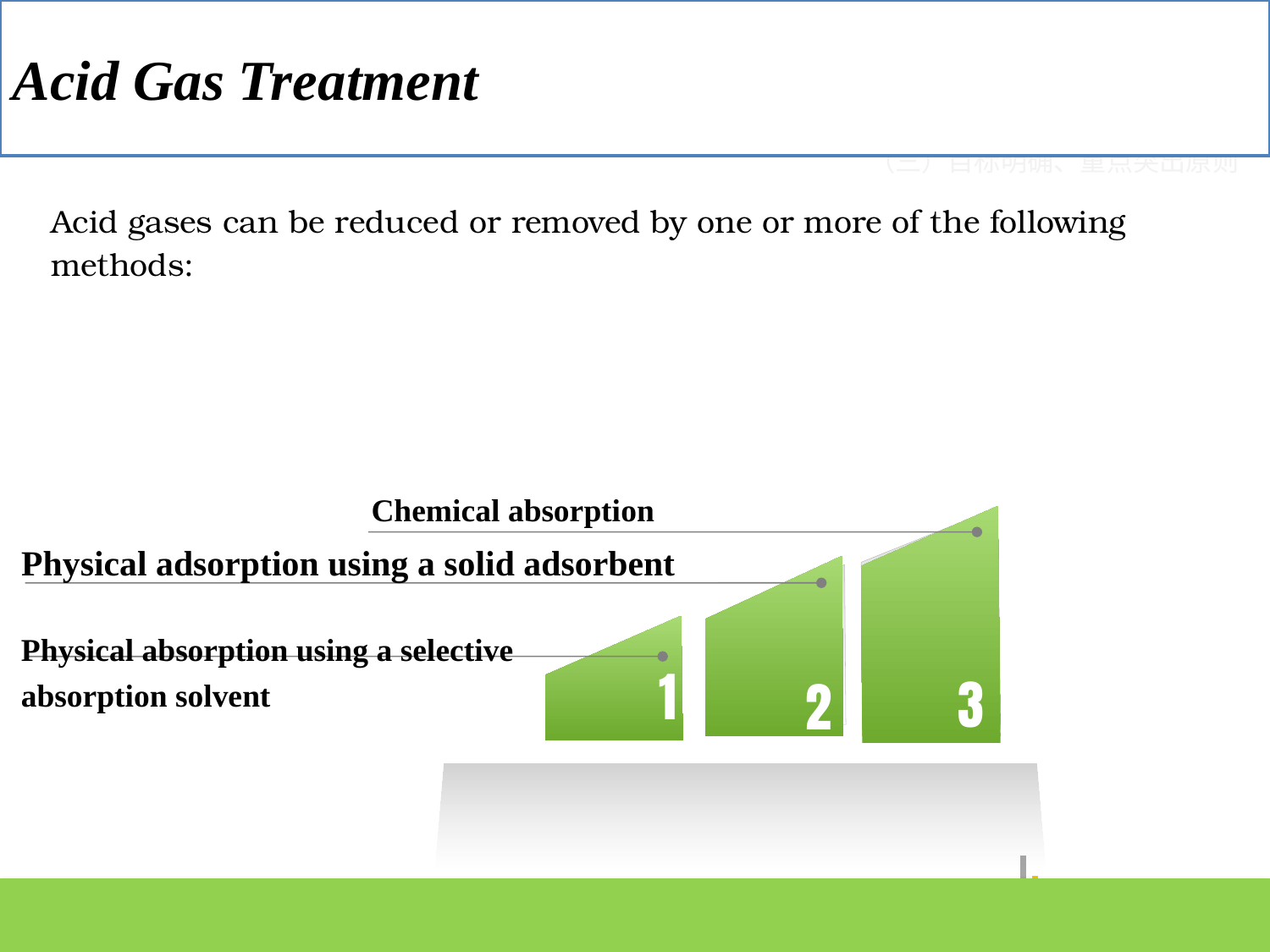

Acid Gas Treatment
（三）目标明确、重点突出原则
Acid gases can be reduced or removed by one or more of the following methods:
Chemical absorption

3

3
Physical adsorption using a solid adsorbent

2

2
Physical absorption using a selective absorption solvent

1

1